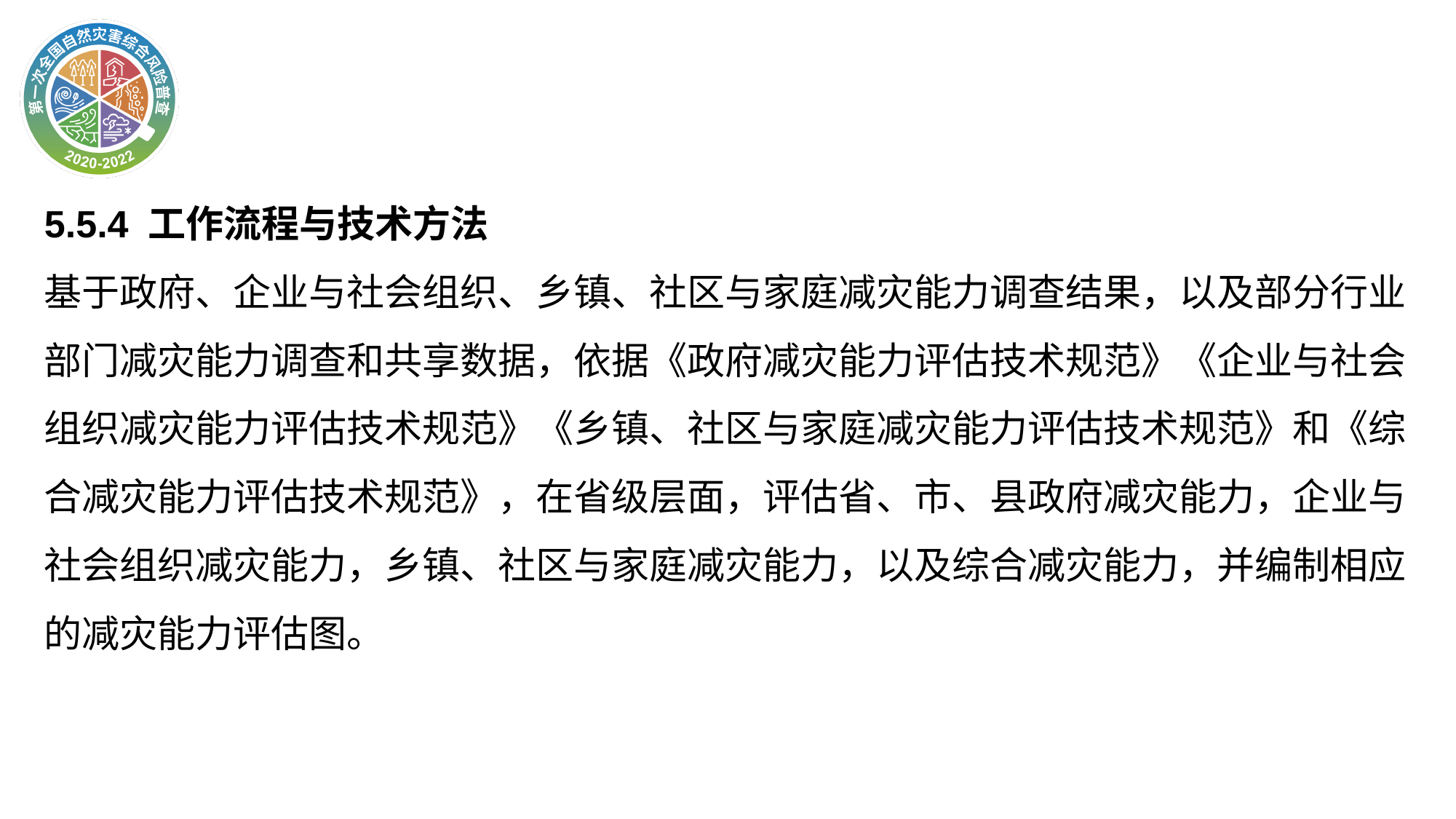

5.5.4 工作流程与技术方法
基于政府、企业与社会组织、乡镇、社区与家庭减灾能力调查结果，以及部分行业部门减灾能力调查和共享数据，依据《政府减灾能力评估技术规范》《企业与社会组织减灾能力评估技术规范》《乡镇、社区与家庭减灾能力评估技术规范》和《综合减灾能力评估技术规范》，在省级层面，评估省、市、县政府减灾能力，企业与社会组织减灾能力，乡镇、社区与家庭减灾能力，以及综合减灾能力，并编制相应的减灾能力评估图。